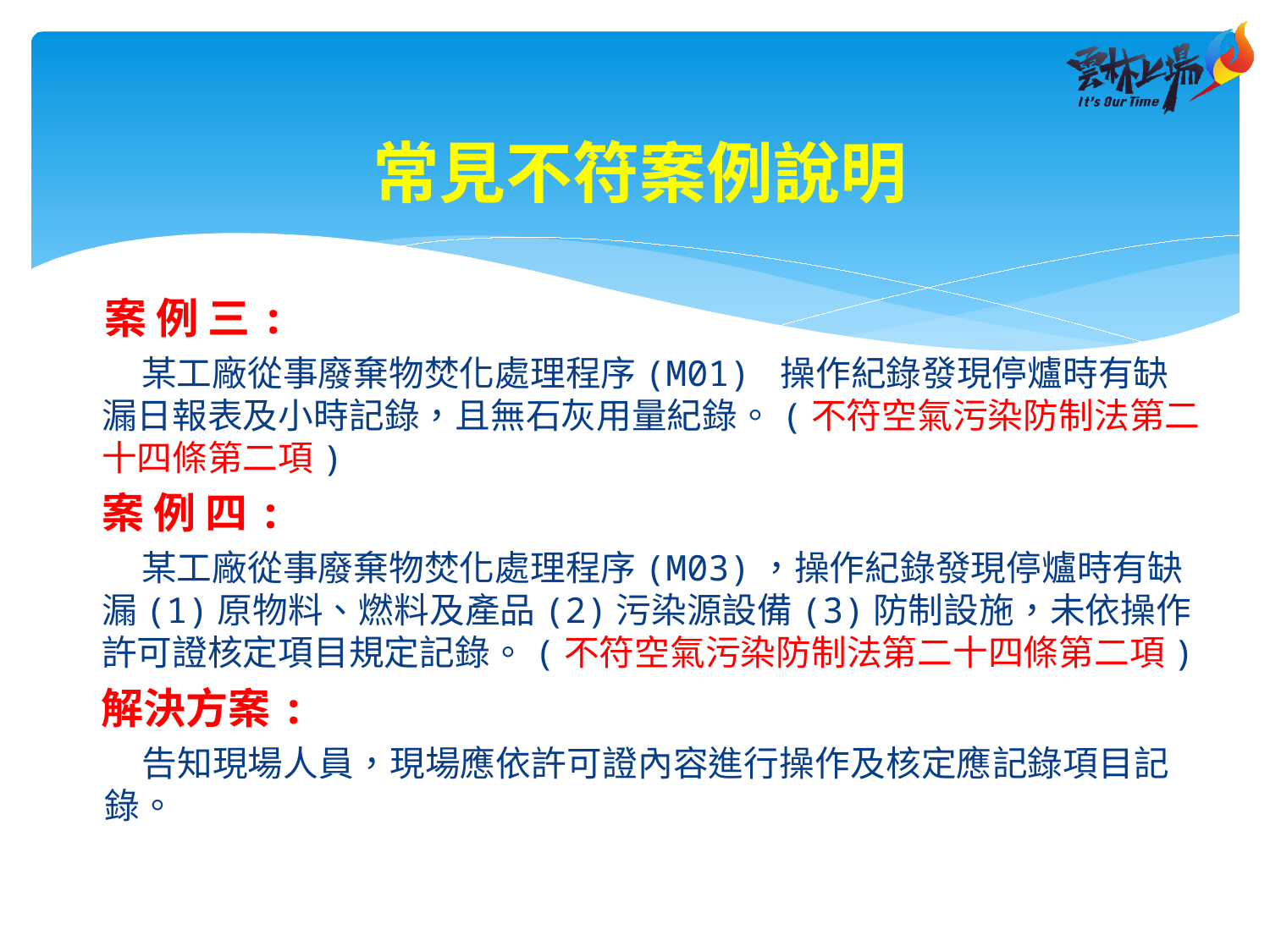

常見不符案例說明
案 例 三:
    某工廠從事廢棄物焚化處理程序(M01) 操作紀錄發現停爐時有缺漏日報表及小時記錄，且無石灰用量紀錄。(不符空氣污染防制法第二十四條第二項)
案 例 四:
    某工廠從事廢棄物焚化處理程序(M03)，操作紀錄發現停爐時有缺漏(1)原物料、燃料及產品(2)污染源設備(3)防制設施，未依操作許可證核定項目規定記錄。(不符空氣污染防制法第二十四條第二項)
解決方案:
    告知現場人員，現場應依許可證內容進行操作及核定應記錄項目記錄。